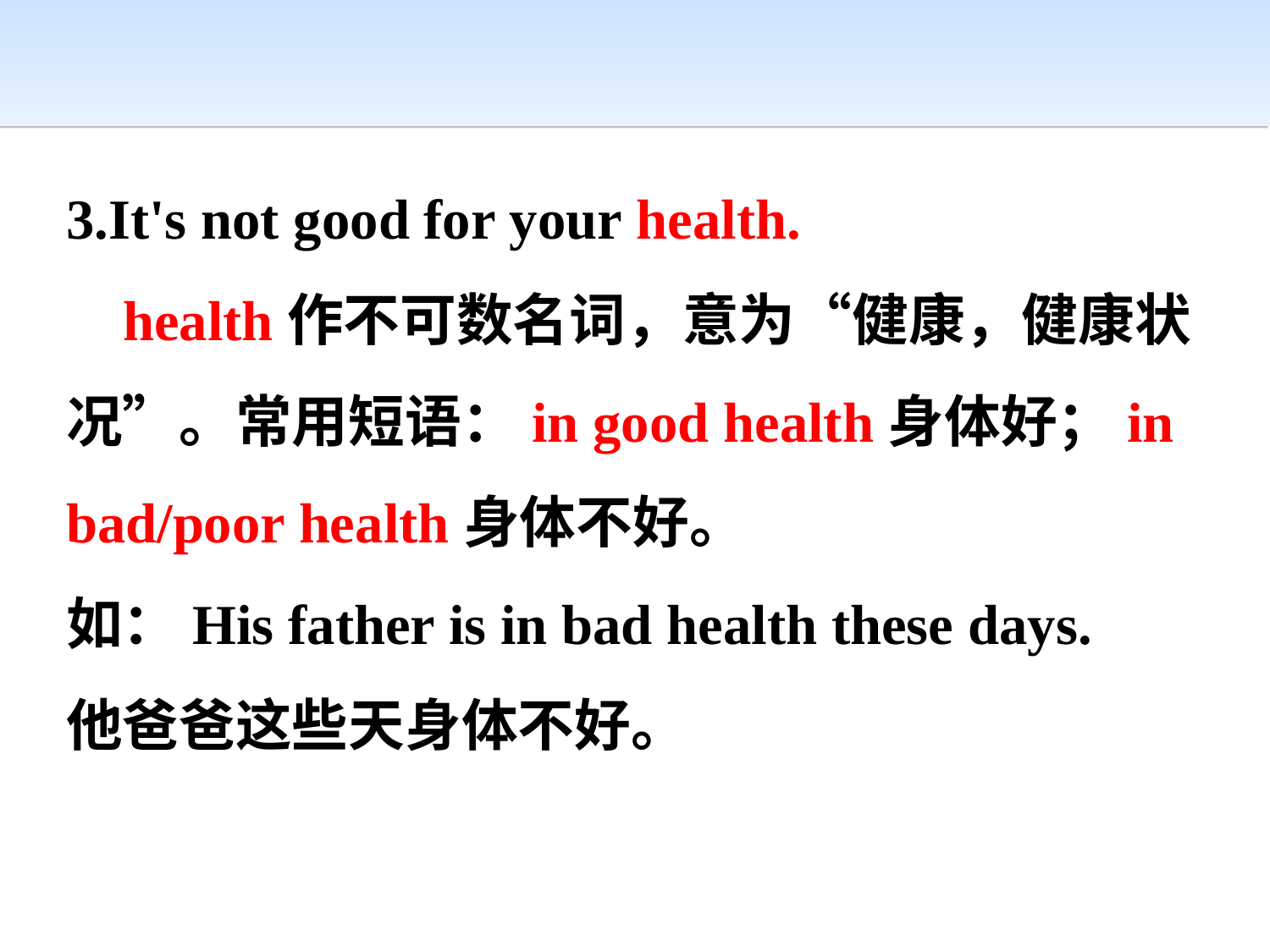

3.It's not good for your health.
    health作不可数名词，意为“健康，健康状况”。常用短语：in good health身体好；in bad/poor health身体不好。
如：His father is in bad health these days.
他爸爸这些天身体不好。